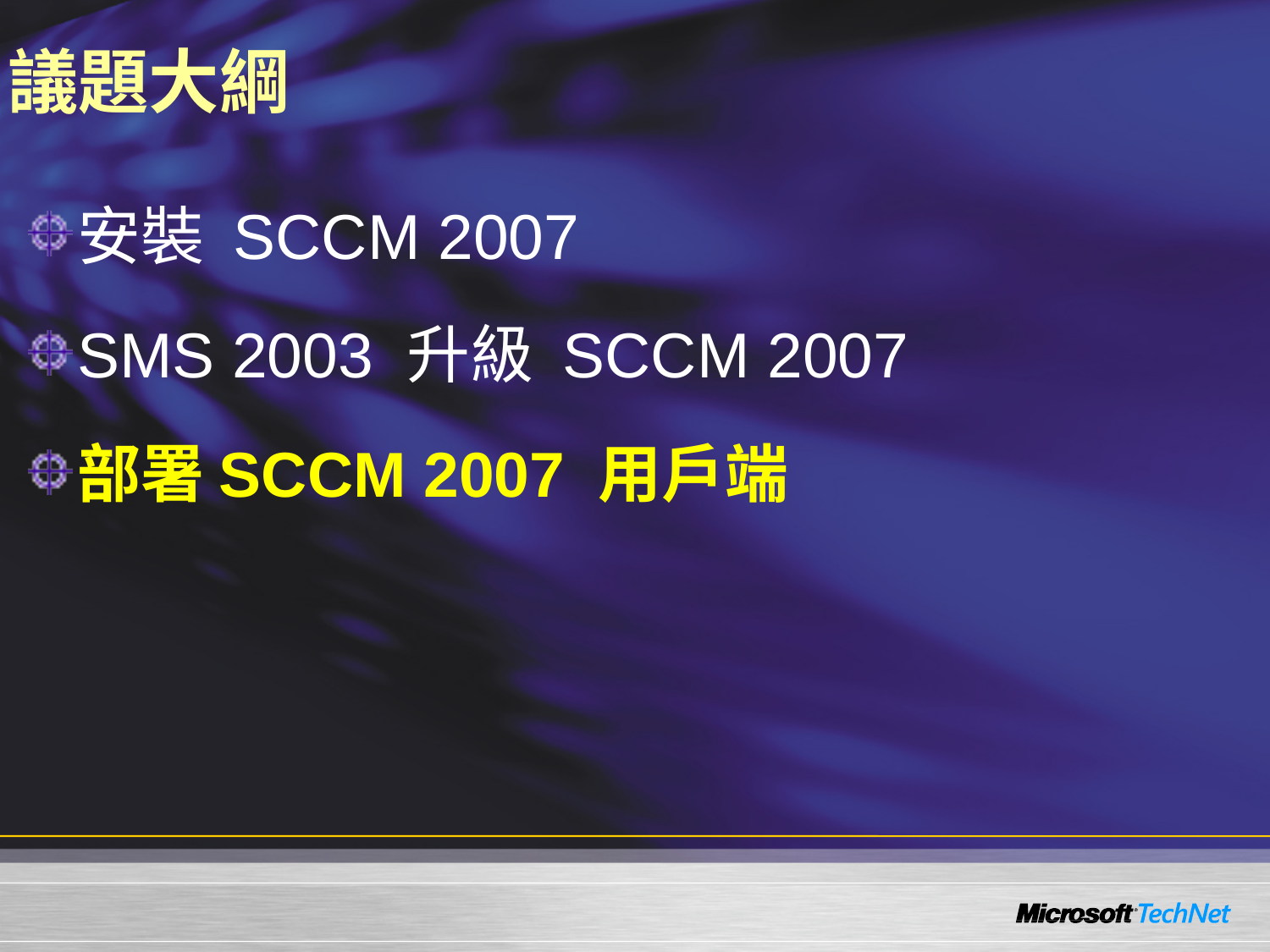

# 議題大綱
安裝 SCCM 2007
SMS 2003 升級 SCCM 2007
部署SCCM 2007 用戶端